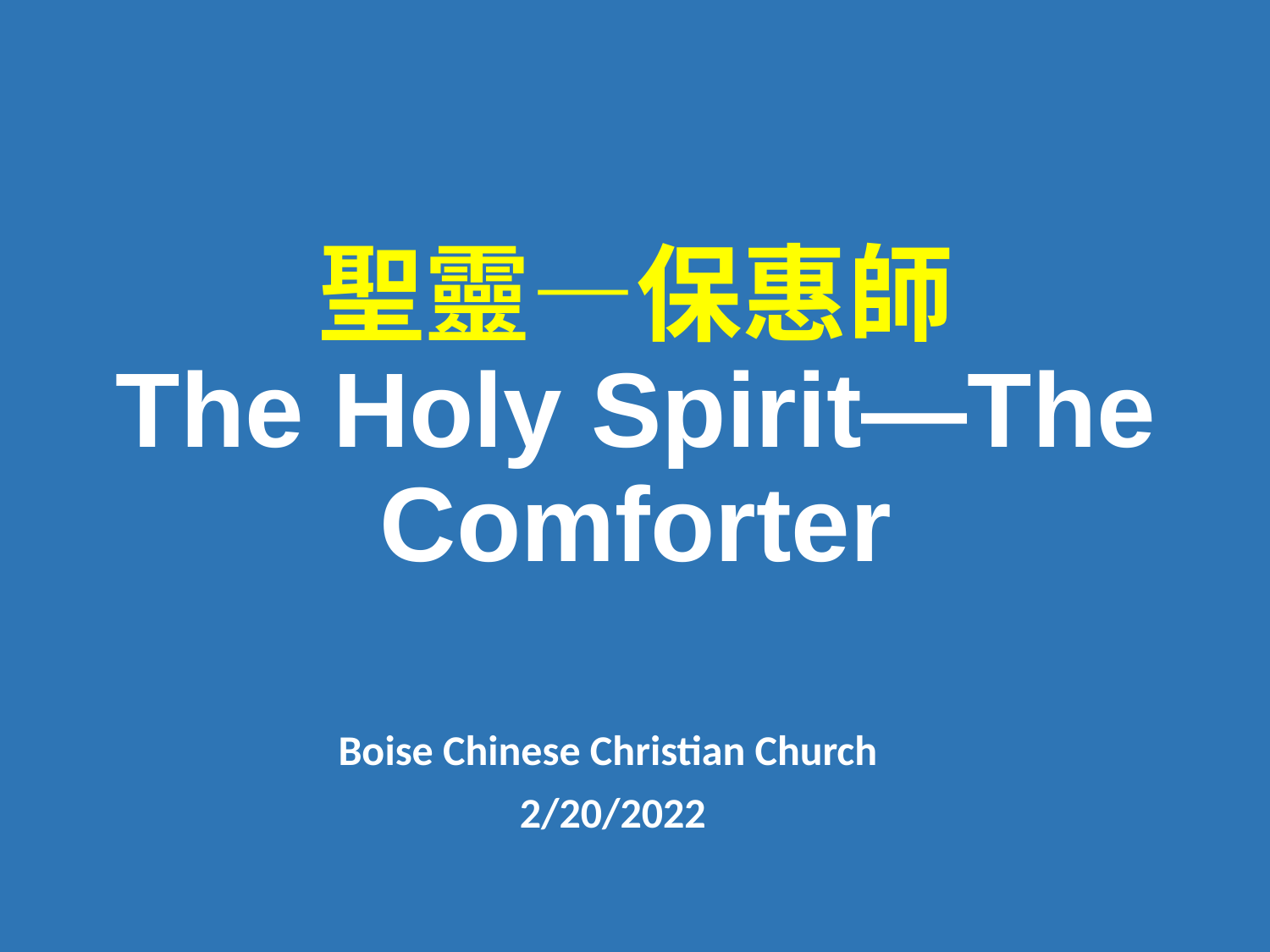

# 聖靈—保惠師 The Holy Spirit—The Comforter
Boise Chinese Christian Church
2/20/2022